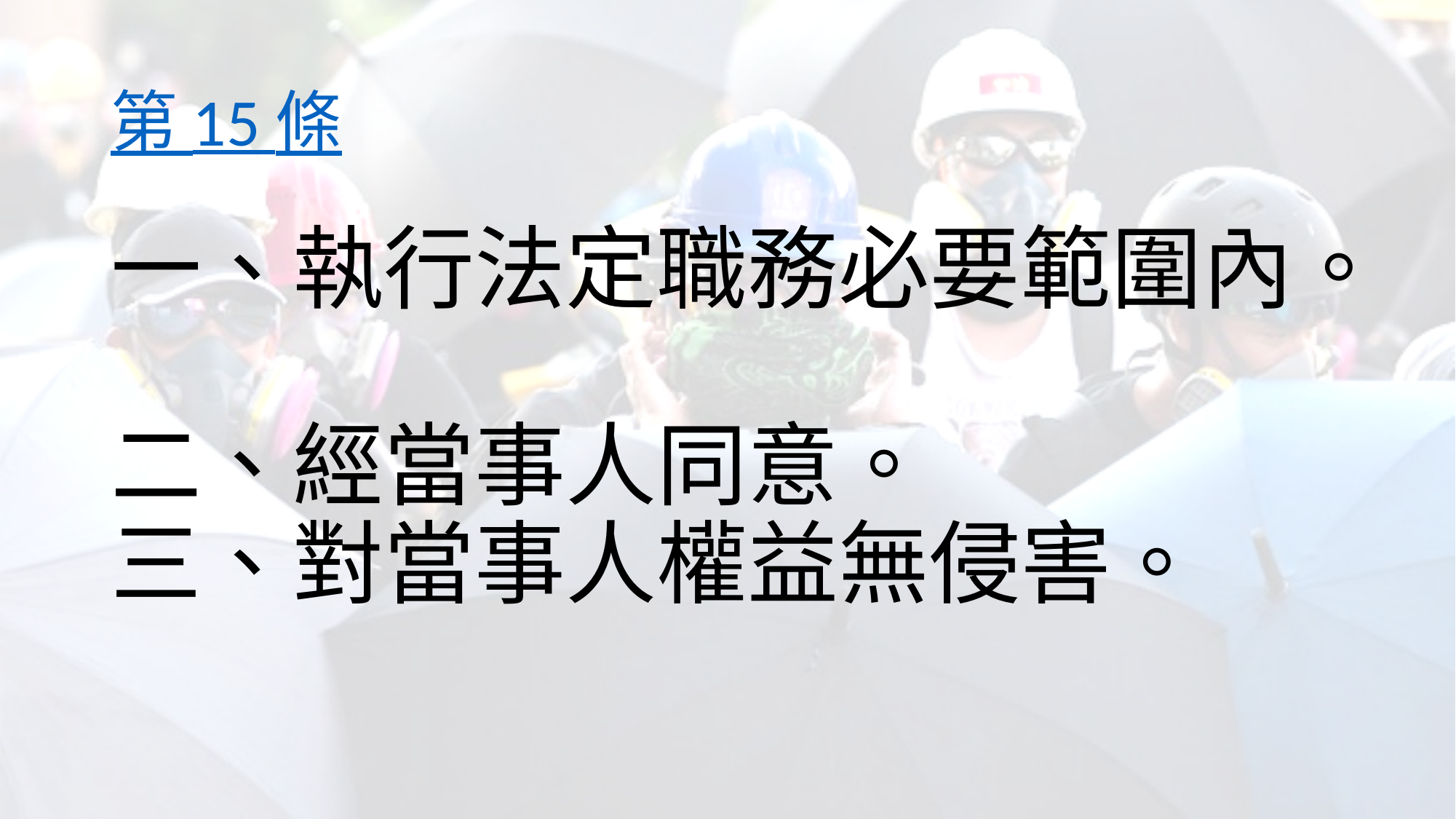

# 第 15 條
一、執行法定職務必要範圍內。
二、經當事人同意。
三、對當事人權益無侵害。